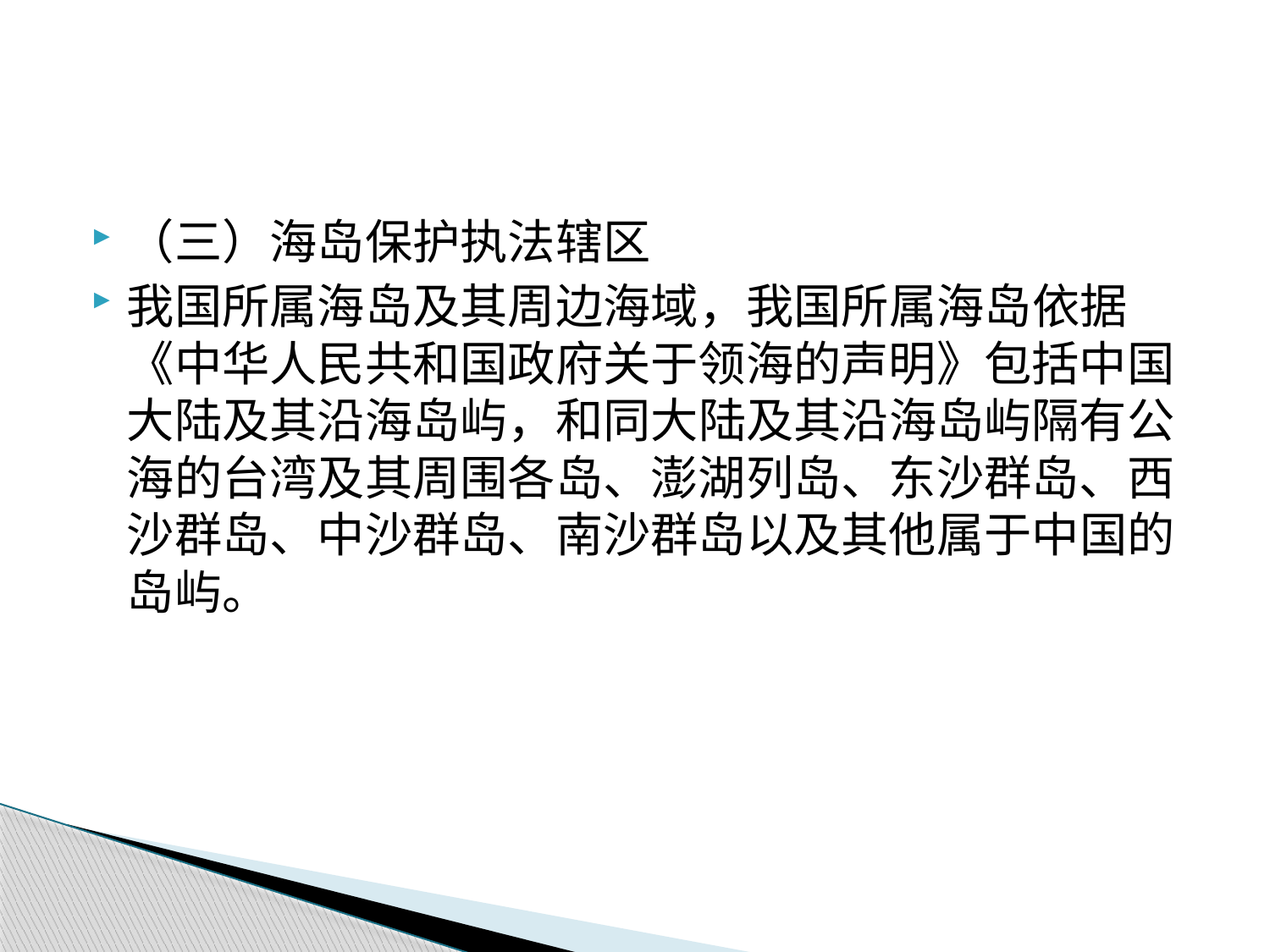

#
（三）海岛保护执法辖区
我国所属海岛及其周边海域，我国所属海岛依据《中华人民共和国政府关于领海的声明》包括中国大陆及其沿海岛屿，和同大陆及其沿海岛屿隔有公海的台湾及其周围各岛、澎湖列岛、东沙群岛、西沙群岛、中沙群岛、南沙群岛以及其他属于中国的岛屿。